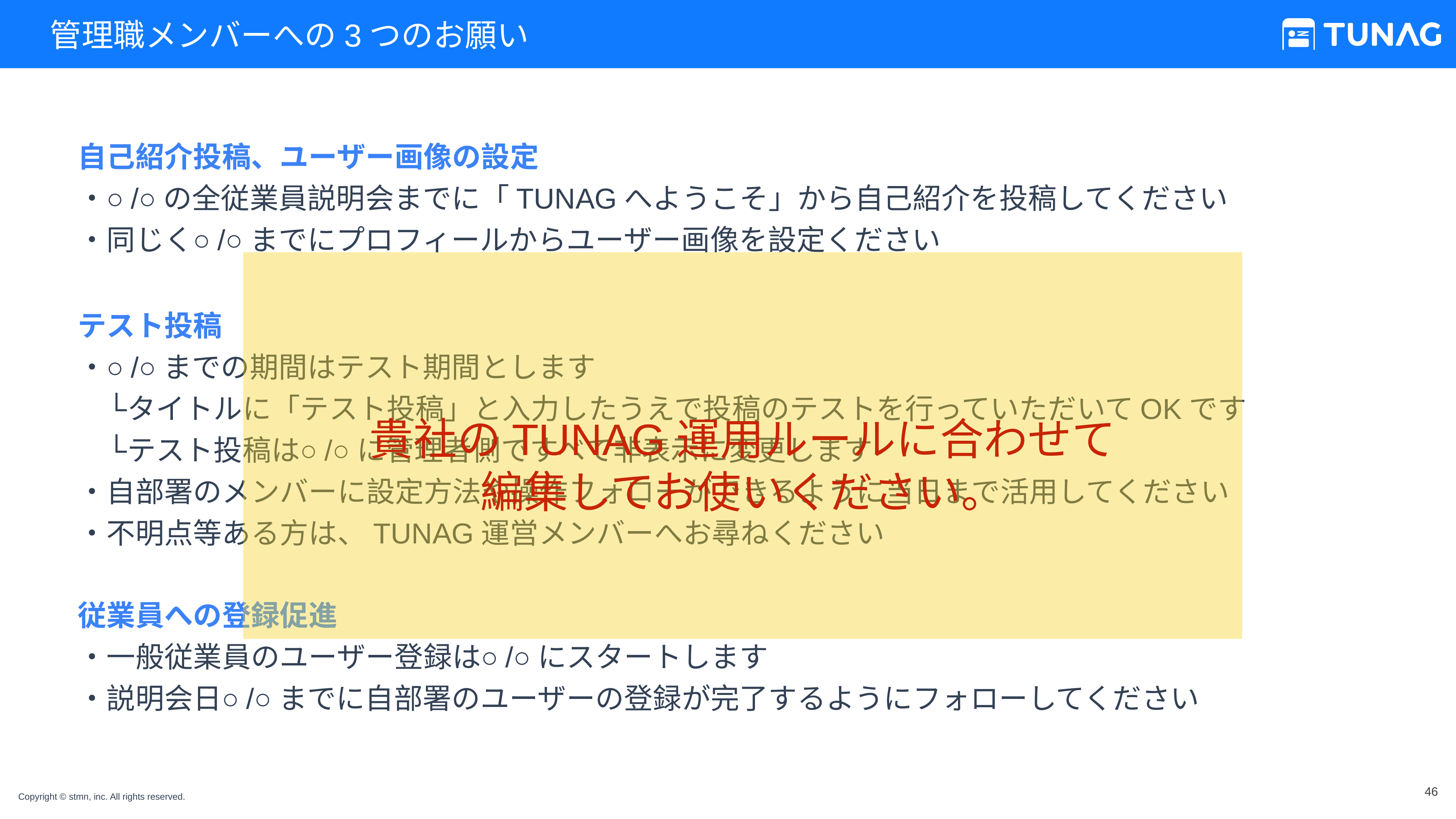

# 管理職メンバーへの3つのお願い
自己紹介投稿、ユーザー画像の設定
・○/○の全従業員説明会までに「TUNAGへようこそ🌸」から自己紹介を投稿してください
・同じく○/○までにプロフィールからユーザー画像を設定ください

貴社のTUNAG運用ルールに合わせて
編集してお使いください。
テスト投稿
・○/○までの期間はテスト期間とします
　└タイトルに「テスト投稿」と入力したうえで投稿のテストを行っていただいてOKです
　└テスト投稿は○/○に管理者側ですべて非表示に変更します
・自部署のメンバーに設定方法や操作フォローができるように当日まで活用してください
・不明点等ある方は、TUNAG運営メンバーへお尋ねください
従業員への登録促進
・一般従業員のユーザー登録は○/○にスタートします
・説明会日○/○までに自部署のユーザーの登録が完了するようにフォローしてください
46